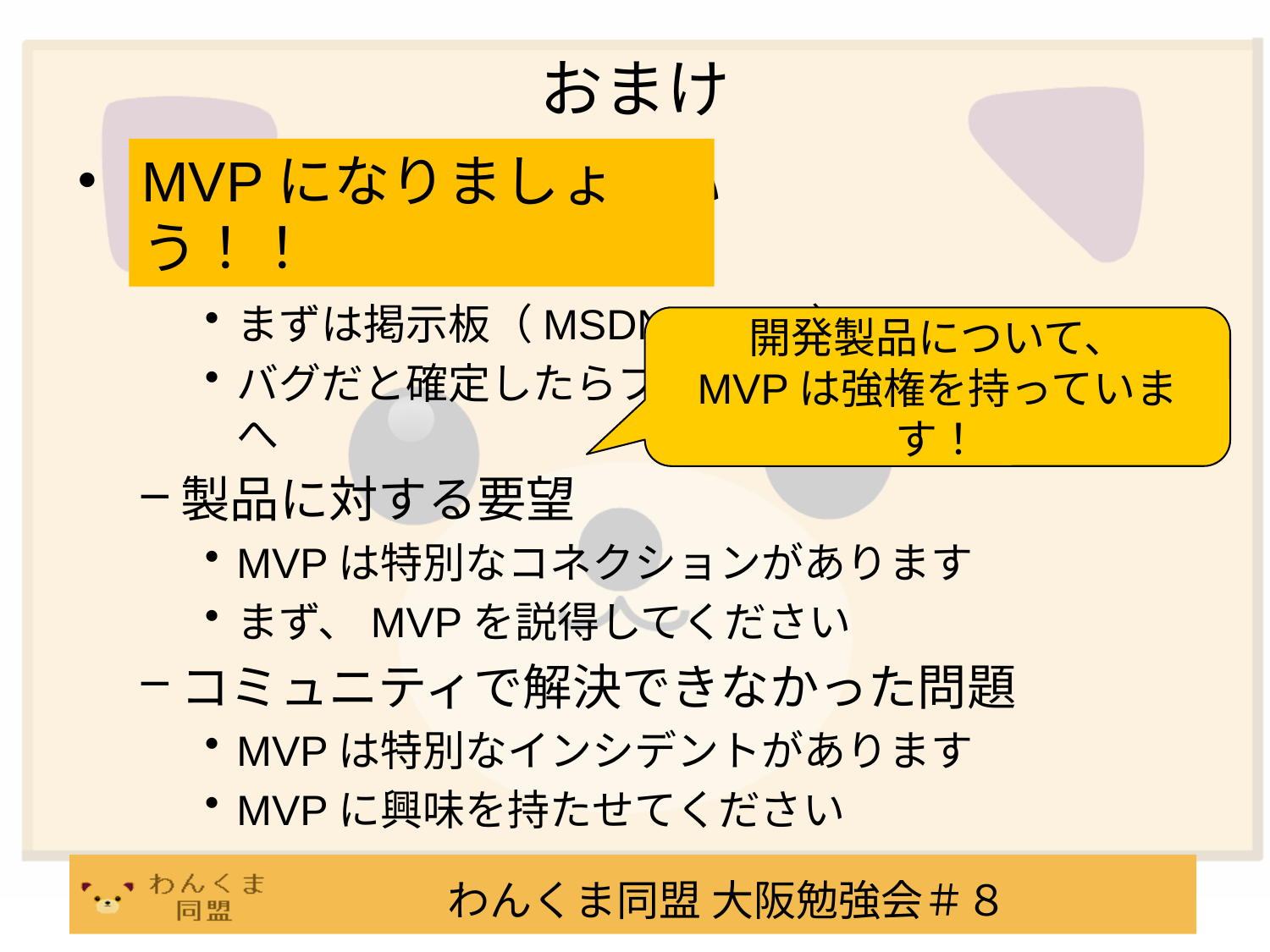

# おまけ
MVPになりましょう！！
MVP を使ってください
バグかな？
まずは掲示板（MSDN Forum）で
バグだと確定したらプロフェッショナルサポートへ
製品に対する要望
MVPは特別なコネクションがあります
まず、MVPを説得してください
コミュニティで解決できなかった問題
MVPは特別なインシデントがあります
MVPに興味を持たせてください
開発製品について、
MVPは強権を持っています！
わんくま同盟 大阪勉強会＃８